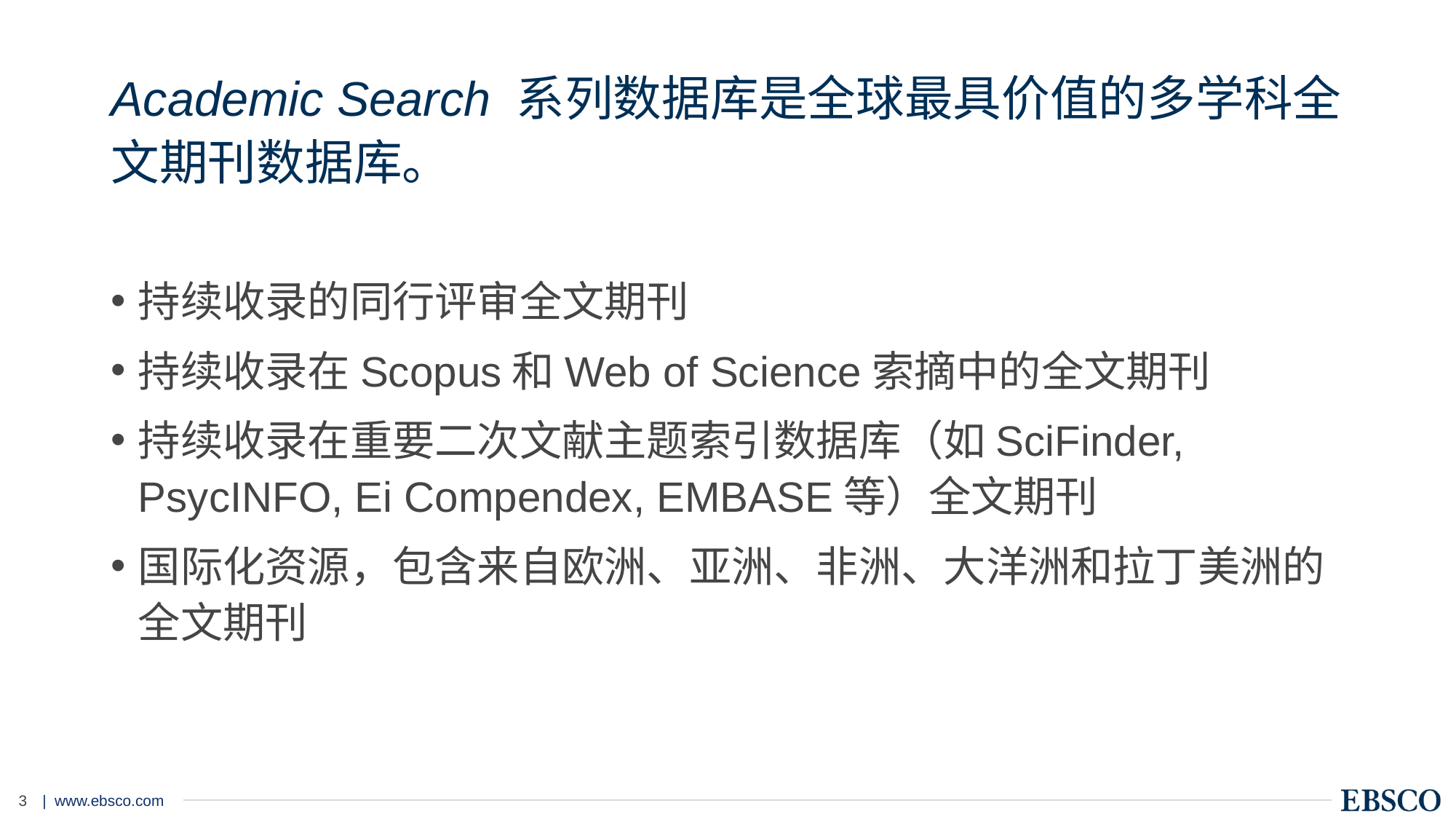

# Academic Search 系列数据库是全球最具价值的多学科全文期刊数据库。
持续收录的同行评审全文期刊
持续收录在Scopus和Web of Science索摘中的全文期刊
持续收录在重要二次文献主题索引数据库（如SciFinder, PsycINFO, Ei Compendex, EMBASE等）全文期刊
国际化资源，包含来自欧洲、亚洲、非洲、大洋洲和拉丁美洲的全文期刊